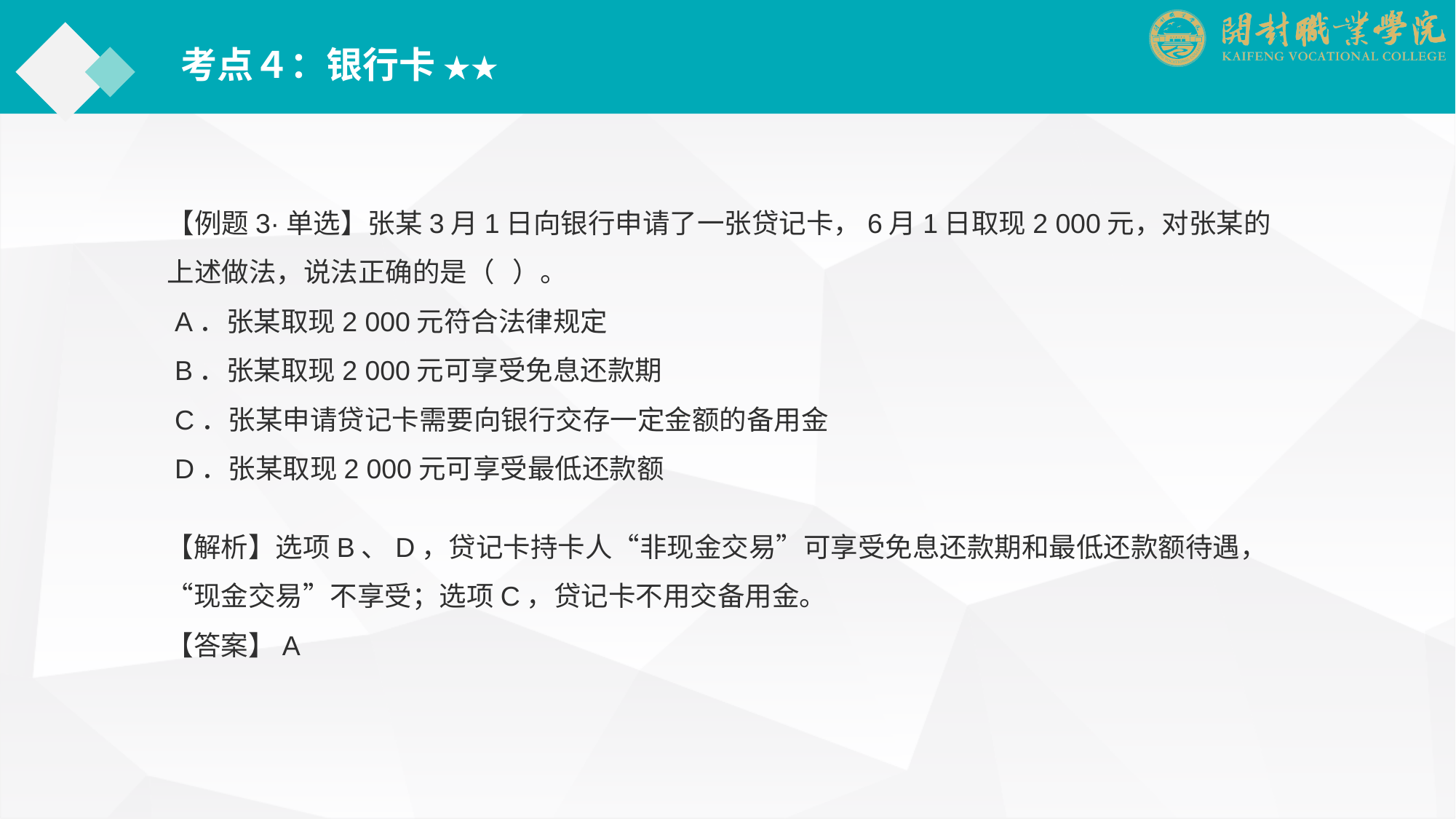

考点４：银行卡 ★★
【例题3·单选】张某3月1日向银行申请了一张贷记卡，6月1日取现2 000元，对张某的上述做法，说法正确的是（   ）。
 A．张某取现2 000元符合法律规定
 B．张某取现2 000元可享受免息还款期
 C．张某申请贷记卡需要向银行交存一定金额的备用金
 D．张某取现2 000元可享受最低还款额
【解析】选项B、D，贷记卡持卡人“非现金交易”可享受免息还款期和最低还款额待遇，“现金交易”不享受；选项C，贷记卡不用交备用金。
【答案】A